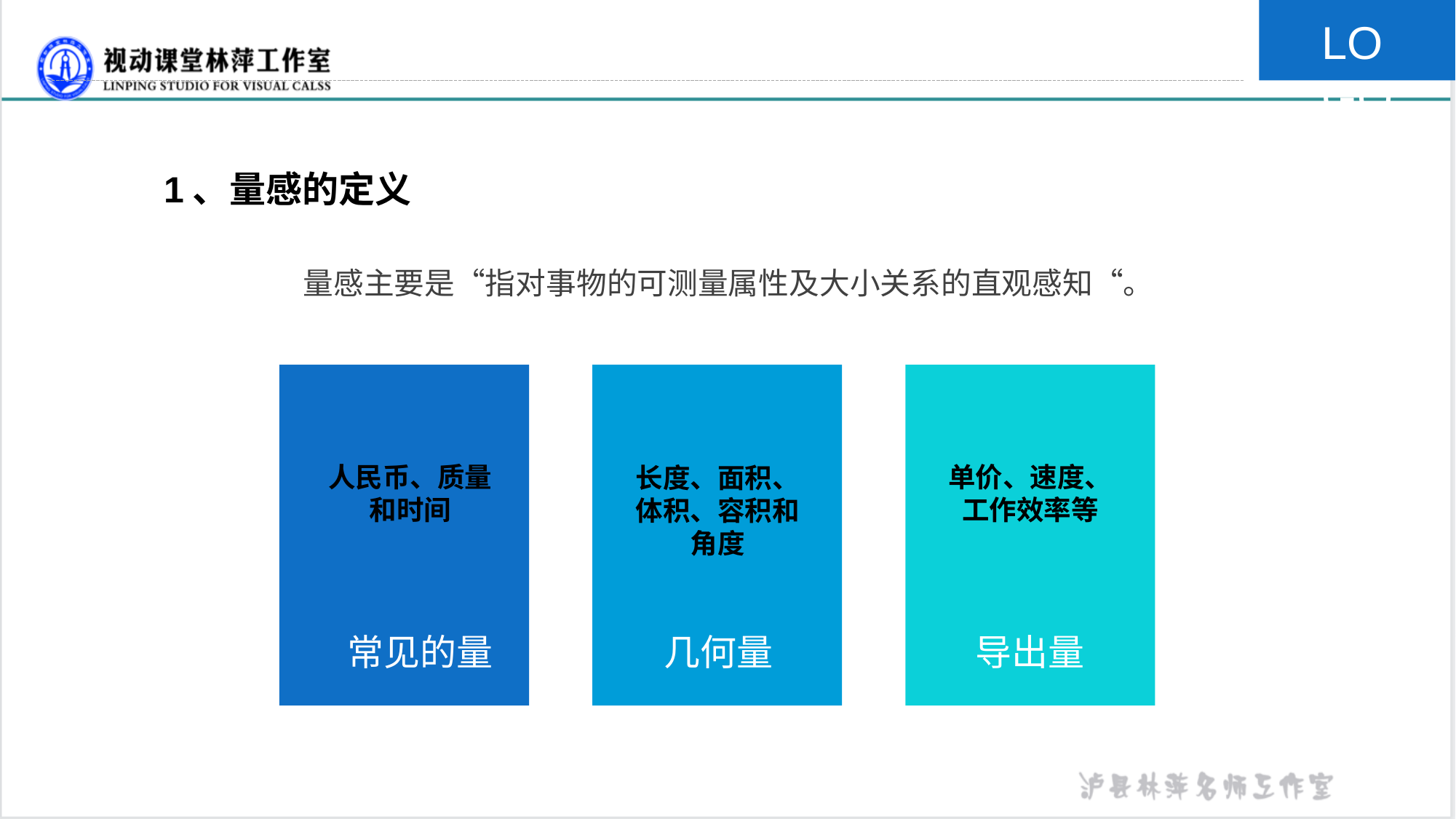

LOGO
   1、量感的定义
量感主要是“指对事物的可测量属性及大小关系的直观感知“。

单价、速度、工作效率等
人民币、质量和时间
长度、面积、体积、容积和角度
常见的量
几何量
导出量